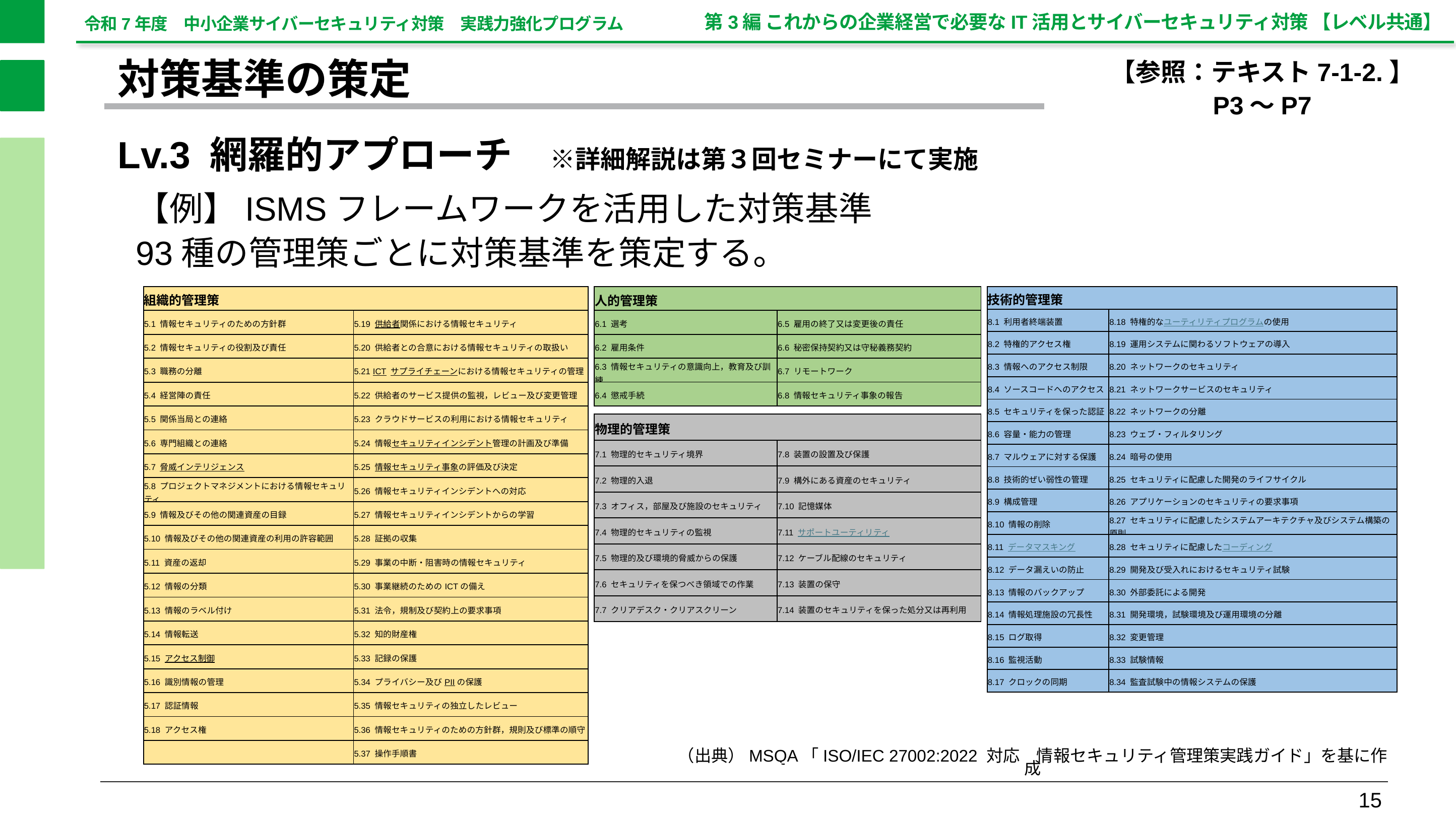

第3編 これからの企業経営で必要なIT活用とサイバーセキュリティ対策 【レベル共通】
【参照：テキスト7-1-2.】
P3～P7
対策基準の策定
Lv.3 網羅的アプローチ　※詳細解説は第３回セミナーにて実施
【例】ISMSフレームワークを活用した対策基準
93種の管理策ごとに対策基準を策定する。

| 技術的管理策 |  |
| --- | --- |
| 8.1 利用者終端装置 | 8.18 特権的なユーティリティプログラムの使用 |
| 8.2 特権的アクセス権 | 8.19 運用システムに関わるソフトウェアの導入 |
| 8.3 情報へのアクセス制限 | 8.20 ネットワークのセキュリティ |
| 8.4 ソースコードへのアクセス | 8.21 ネットワークサービスのセキュリティ |
| 8.5 セキュリティを保った認証 | 8.22 ネットワークの分離 |
| 8.6 容量・能力の管理 | 8.23 ウェブ・フィルタリング |
| 8.7 マルウェアに対する保護 | 8.24 暗号の使用 |
| 8.8 技術的ぜい弱性の管理 | 8.25 セキュリティに配慮した開発のライフサイクル |
| 8.9 構成管理 | 8.26 アプリケーションのセキュリティの要求事項 |
| 8.10 情報の削除 | 8.27 セキュリティに配慮したシステムアーキテクチャ及びシステム構築の原則 |
| 8.11 データマスキング | 8.28 セキュリティに配慮したコーディング |
| 8.12 データ漏えいの防止 | 8.29 開発及び受入れにおけるセキュリティ試験 |
| 8.13 情報のバックアップ | 8.30 外部委託による開発 |
| 8.14 情報処理施設の冗長性 | 8.31 開発環境，試験環境及び運用環境の分離 |
| 8.15 ログ取得 | 8.32 変更管理 |
| 8.16 監視活動 | 8.33 試験情報 |
| 8.17 クロックの同期 | 8.34 監査試験中の情報システムの保護 |
| 組織的管理策 |  |
| --- | --- |
| 5.1 情報セキュリティのための方針群 | 5.19 供給者関係における情報セキュリティ |
| 5.2 情報セキュリティの役割及び責任 | 5.20 供給者との合意における情報セキュリティの取扱い |
| 5.3 職務の分離 | 5.21 ICT サプライチェーンにおける情報セキュリティの管理 |
| 5.4 経営陣の責任 | 5.22 供給者のサービス提供の監視，レビュー及び変更管理 |
| 5.5 関係当局との連絡 | 5.23 クラウドサービスの利用における情報セキュリティ |
| 5.6 専門組織との連絡 | 5.24 情報セキュリティインシデント管理の計画及び準備 |
| 5.7 脅威インテリジェンス | 5.25 情報セキュリティ事象の評価及び決定 |
| 5.8 プロジェクトマネジメントにおける情報セキュリティ | 5.26 情報セキュリティインシデントへの対応 |
| 5.9 情報及びその他の関連資産の目録 | 5.27 情報セキュリティインシデントからの学習 |
| 5.10 情報及びその他の関連資産の利用の許容範囲 | 5.28 証拠の収集 |
| 5.11 資産の返却 | 5.29 事業の中断・阻害時の情報セキュリティ |
| 5.12 情報の分類 | 5.30 事業継続のためのICTの備え |
| 5.13 情報のラベル付け | 5.31 法令，規制及び契約上の要求事項 |
| 5.14 情報転送 | 5.32 知的財産権 |
| 5.15 アクセス制御 | 5.33 記録の保護 |
| 5.16 識別情報の管理 | 5.34 プライバシー及びPIIの保護 |
| 5.17 認証情報 | 5.35 情報セキュリティの独立したレビュー |
| 5.18 アクセス権 | 5.36 情報セキュリティのための方針群，規則及び標準の順守 |
|  | 5.37 操作手順書 |
| 人的管理策 |  |
| --- | --- |
| 6.1 選考 | 6.5 雇用の終了又は変更後の責任 |
| 6.2 雇用条件 | 6.6 秘密保持契約又は守秘義務契約 |
| 6.3 情報セキュリティの意識向上，教育及び訓練 | 6.7 リモートワーク |
| 6.4 懲戒手続 | 6.8 情報セキュリティ事象の報告 |
| 物理的管理策 |  |
| --- | --- |
| 7.1 物理的セキュリティ境界 | 7.8 装置の設置及び保護 |
| 7.2 物理的入退 | 7.9 構外にある資産のセキュリティ |
| 7.3 オフィス，部屋及び施設のセキュリティ | 7.10 記憶媒体 |
| 7.4 物理的セキュリティの監視 | 7.11 サポートユーティリティ |
| 7.5 物理的及び環境的脅威からの保護 | 7.12 ケーブル配線のセキュリティ |
| 7.6 セキュリティを保つべき領域での作業 | 7.13 装置の保守 |
| 7.7 クリアデスク・クリアスクリーン | 7.14 装置のセキュリティを保った処分又は再利用 |
（出典）MSQA「ISO/IEC 27002:2022 対応　情報セキュリティ管理策実践ガイド」を基に作成